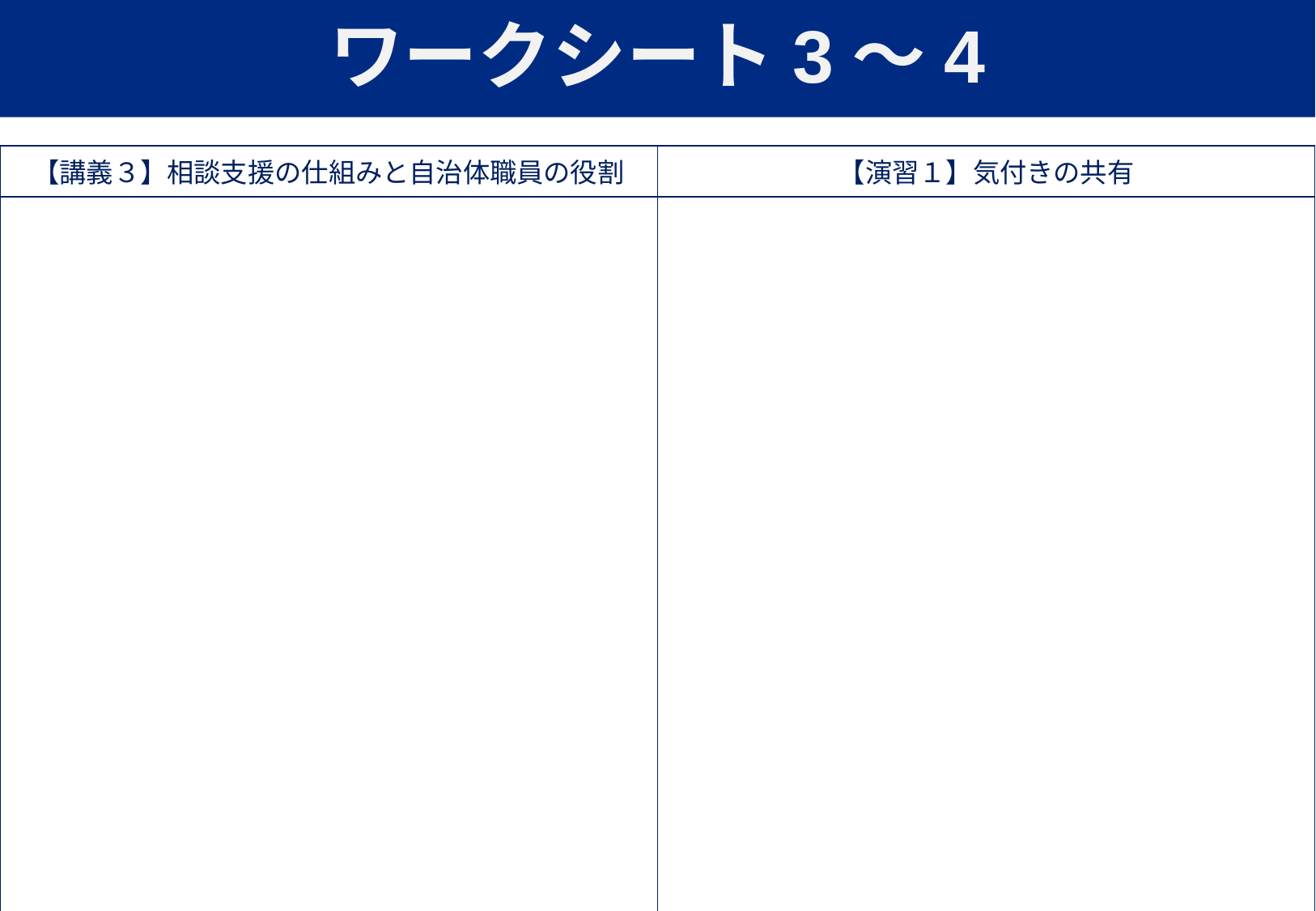

# ワークシート3～4
| 【講義３】相談支援の仕組みと自治体職員の役割 | 【演習１】気付きの共有 |
| --- | --- |
|  |  |